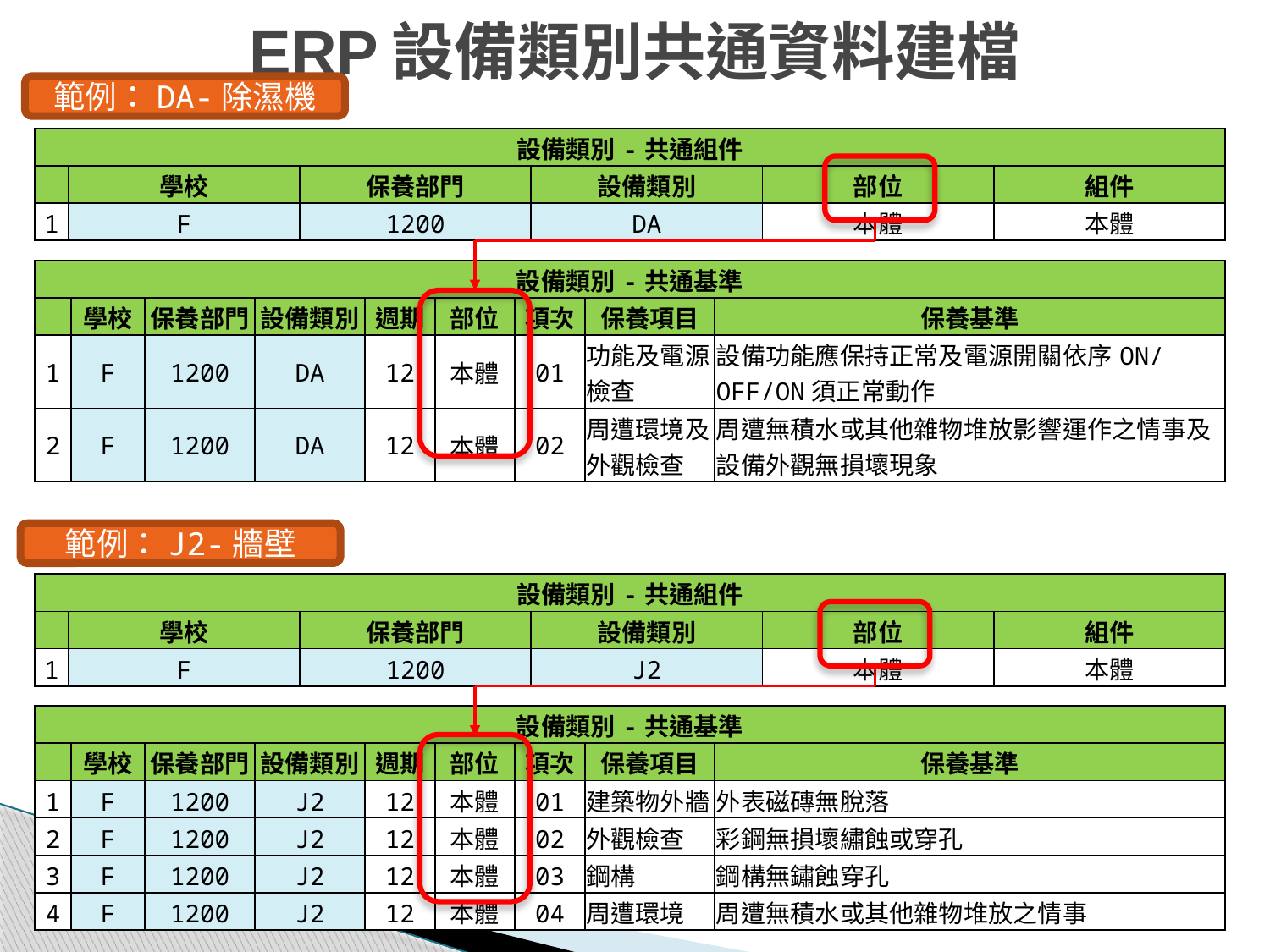

# ERP設備類別共通資料建檔
範例：DA-除濕機
| 設備類別-共通組件 |  |  |  |  |  |
| --- | --- | --- | --- | --- | --- |
|  | 學校 | 保養部門 | 設備類別 | 部位 | 組件 |
| 1 | F | 1200 | DA | 本體 | 本體 |

| 設備類別-共通基準 |  |  |  |  |  |  |  |  |
| --- | --- | --- | --- | --- | --- | --- | --- | --- |
|  | 學校 | 保養部門 | 設備類別 | 週期 | 部位 | 項次 | 保養項目 | 保養基準 |
| 1 | F | 1200 | DA | 12 | 本體 | 01 | 功能及電源檢查 | 設備功能應保持正常及電源開關依序ON/OFF/ON須正常動作 |
| 2 | F | 1200 | DA | 12 | 本體 | 02 | 周遭環境及外觀檢查 | 周遭無積水或其他雜物堆放影響運作之情事及設備外觀無損壞現象 |

範例：J2-牆壁
| 設備類別-共通組件 |  |  |  |  |  |
| --- | --- | --- | --- | --- | --- |
|  | 學校 | 保養部門 | 設備類別 | 部位 | 組件 |
| 1 | F | 1200 | J2 | 本體 | 本體 |

| 設備類別-共通基準 |  |  |  |  |  |  |  |  |
| --- | --- | --- | --- | --- | --- | --- | --- | --- |
|  | 學校 | 保養部門 | 設備類別 | 週期 | 部位 | 項次 | 保養項目 | 保養基準 |
| 1 | F | 1200 | J2 | 12 | 本體 | 01 | 建築物外牆 | 外表磁磚無脫落 |
| 2 | F | 1200 | J2 | 12 | 本體 | 02 | 外觀檢查 | 彩鋼無損壞繡蝕或穿孔 |
| 3 | F | 1200 | J2 | 12 | 本體 | 03 | 鋼構 | 鋼構無鏽蝕穿孔 |
| 4 | F | 1200 | J2 | 12 | 本體 | 04 | 周遭環境 | 周遭無積水或其他雜物堆放之情事 |